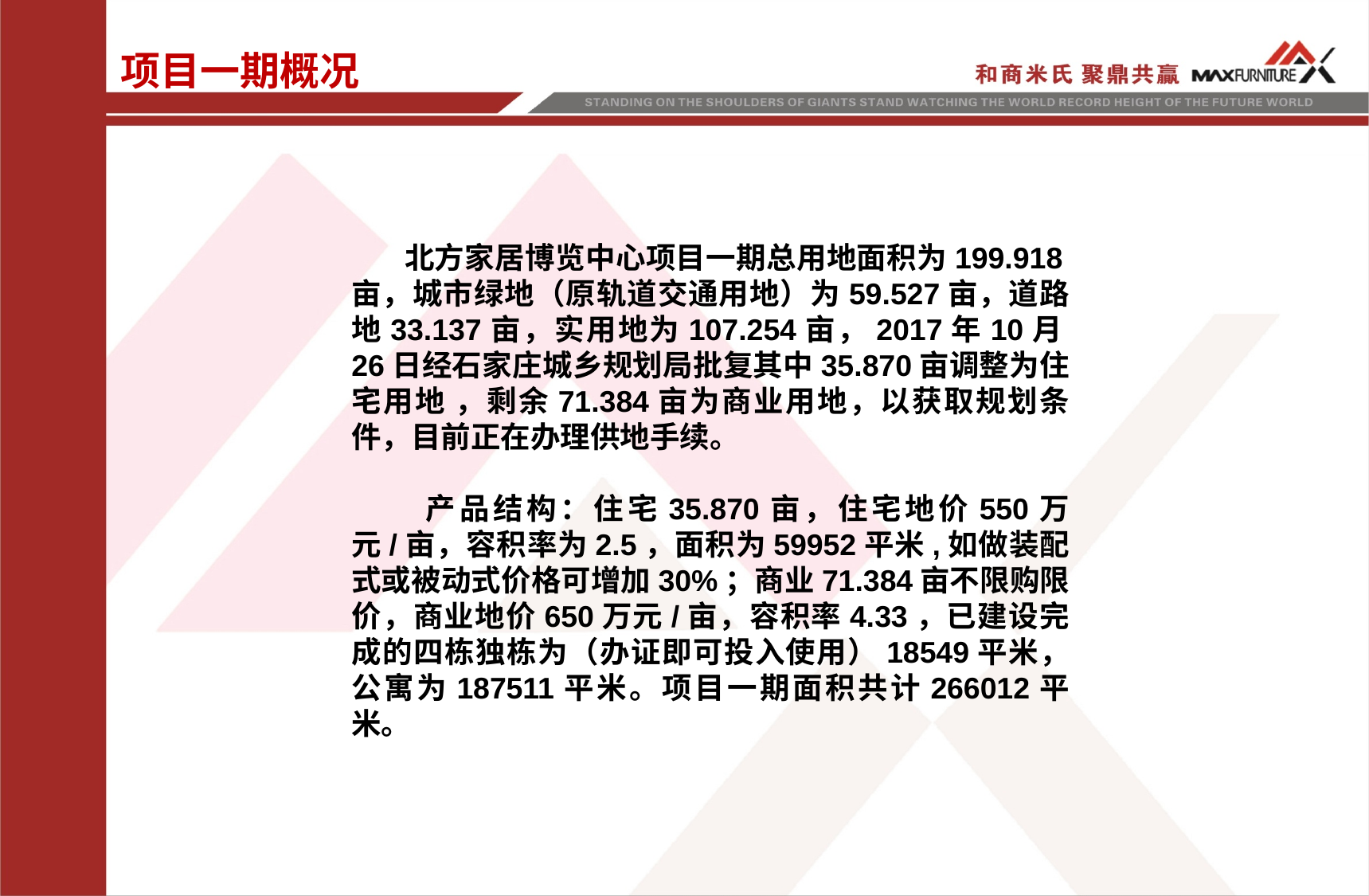

项目一期概况
北方家居博览中心项目一期总用地面积为199.918亩，城市绿地（原轨道交通用地）为59.527亩，道路地33.137亩，实用地为107.254亩，2017年10月26日经石家庄城乡规划局批复其中35.870亩调整为住宅用地 ，剩余71.384亩为商业用地，以获取规划条件，目前正在办理供地手续。

 产品结构：住宅35.870亩，住宅地价550万元/亩，容积率为2.5，面积为59952平米,如做装配式或被动式价格可增加30%；商业71.384亩不限购限价，商业地价650万元/亩，容积率4.33，已建设完成的四栋独栋为（办证即可投入使用）18549平米，公寓为187511平米。项目一期面积共计266012平米。